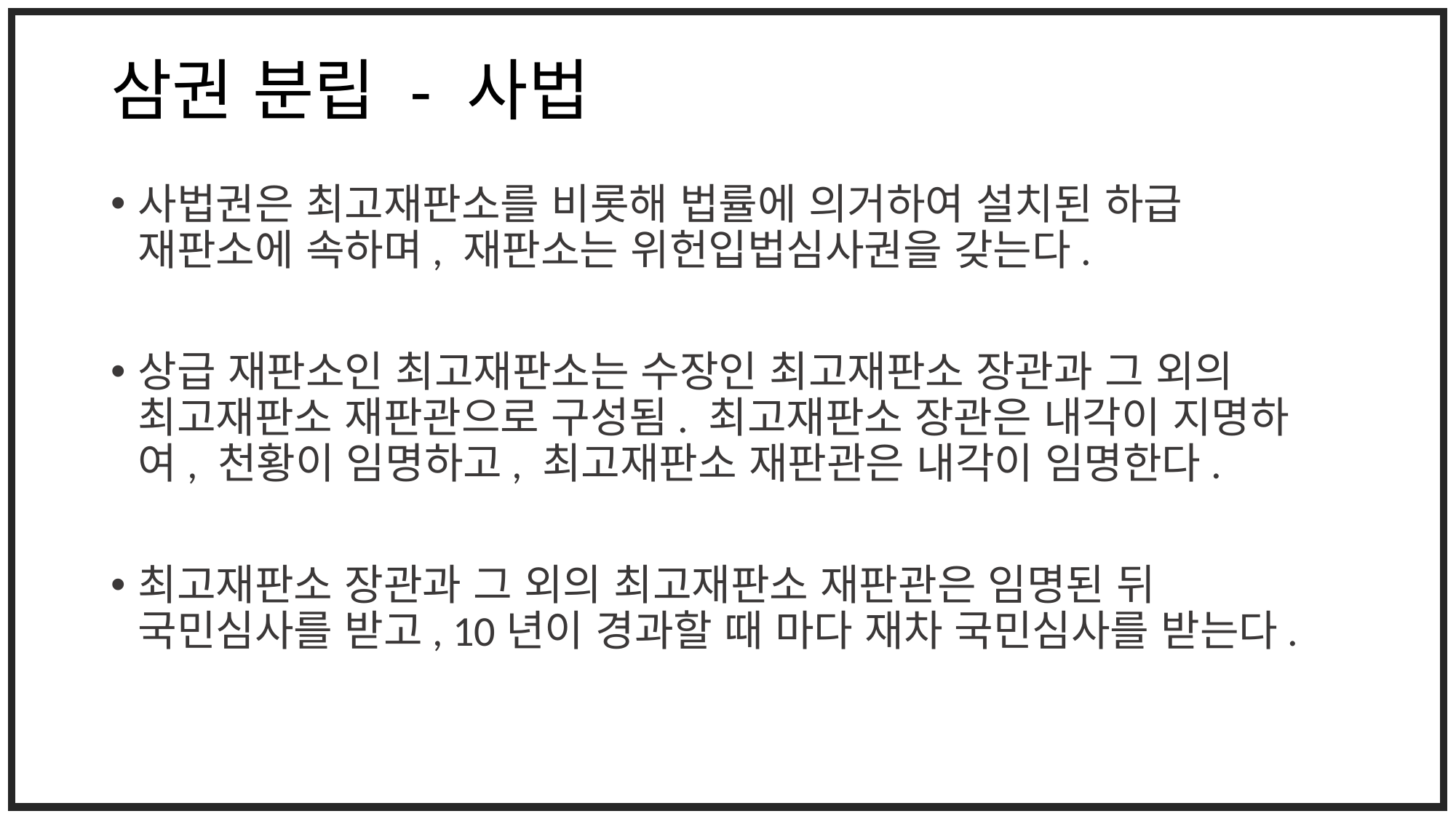

# 삼권 분립 - 사법
사법권은 최고재판소를 비롯해 법률에 의거하여 설치된 하급 재판소에 속하며, 재판소는 위헌입법심사권을 갖는다.

상급 재판소인 최고재판소는 수장인 최고재판소 장관과 그 외의 최고재판소 재판관으로 구성됨. 최고재판소 장관은 내각이 지명하여, 천황이 임명하고, 최고재판소 재판관은 내각이 임명한다.

최고재판소 장관과 그 외의 최고재판소 재판관은 임명된 뒤 국민심사를 받고, 10년이 경과할 때 마다 재차 국민심사를 받는다.